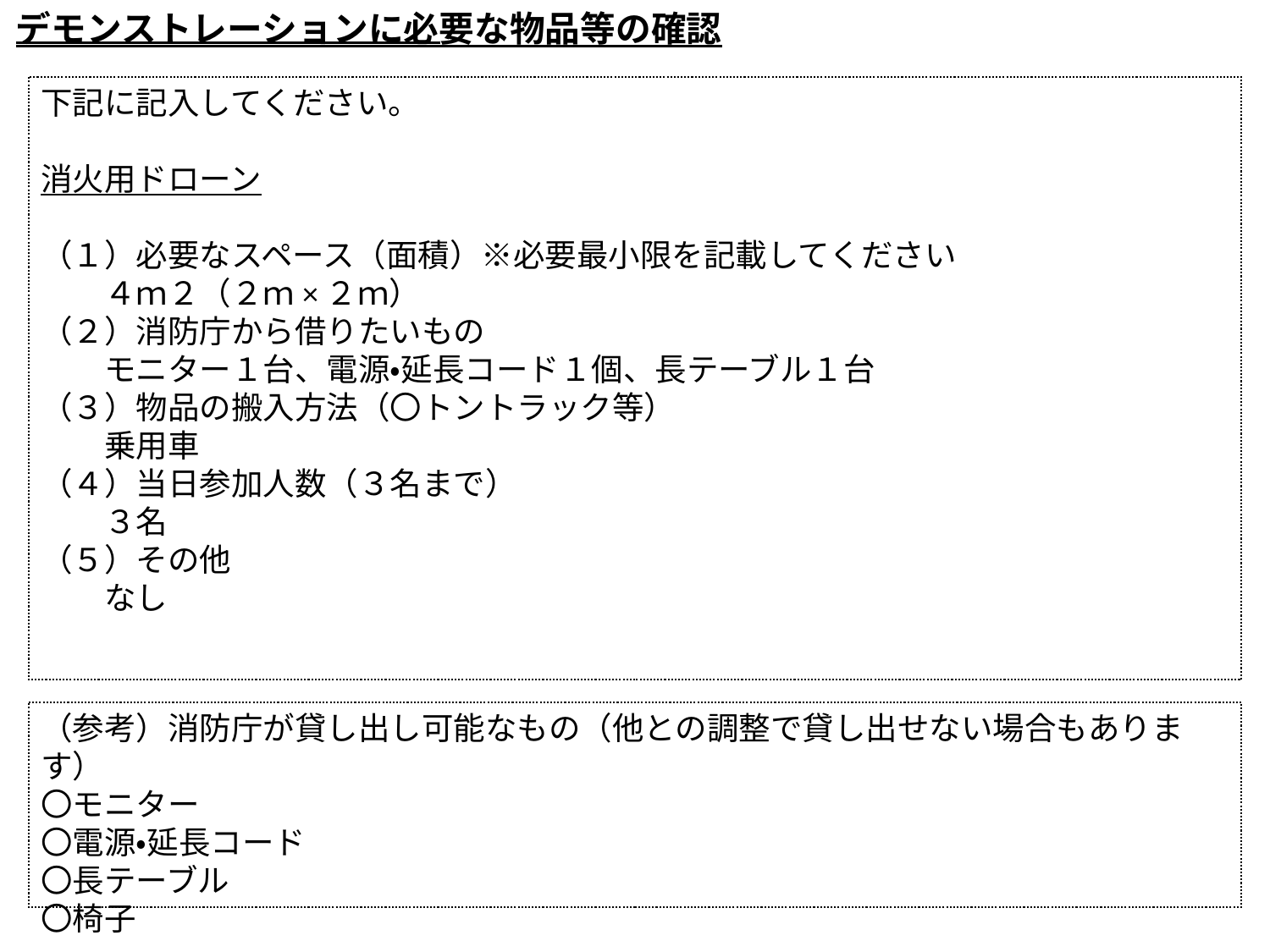

デモンストレーションに必要な物品等の確認
下記に記入してください。

消火用ドローン

（１）必要なスペース（面積）※必要最小限を記載してください
　　４ｍ２（２ｍ×２ｍ）
（２）消防庁から借りたいもの
　　モニター１台、電源・延長コード１個、長テーブル１台
（３）物品の搬入方法（〇トントラック等）
　　乗用車
（４）当日参加人数（３名まで）
　　３名
（５）その他
　　なし
記載例
記載要領
（参考）消防庁が貸し出し可能なもの（他との調整で貸し出せない場合もあります）
〇モニター
〇電源・延長コード
〇長テーブル
〇椅子